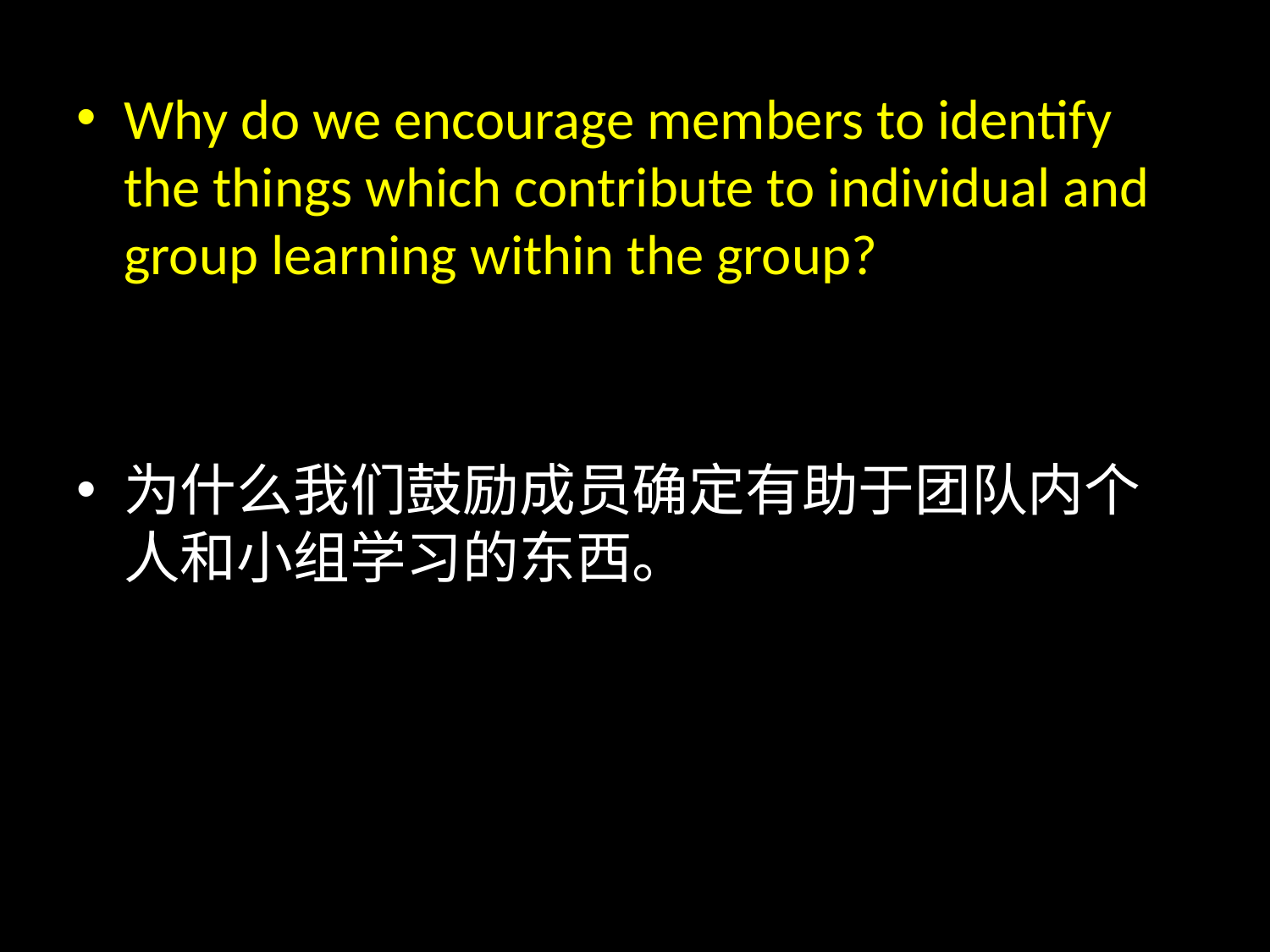

#
Why do we encourage members to identify the things which contribute to individual and group learning within the group?

为什么我们鼓励成员确定有助于团队内个人和小组学习的东西。